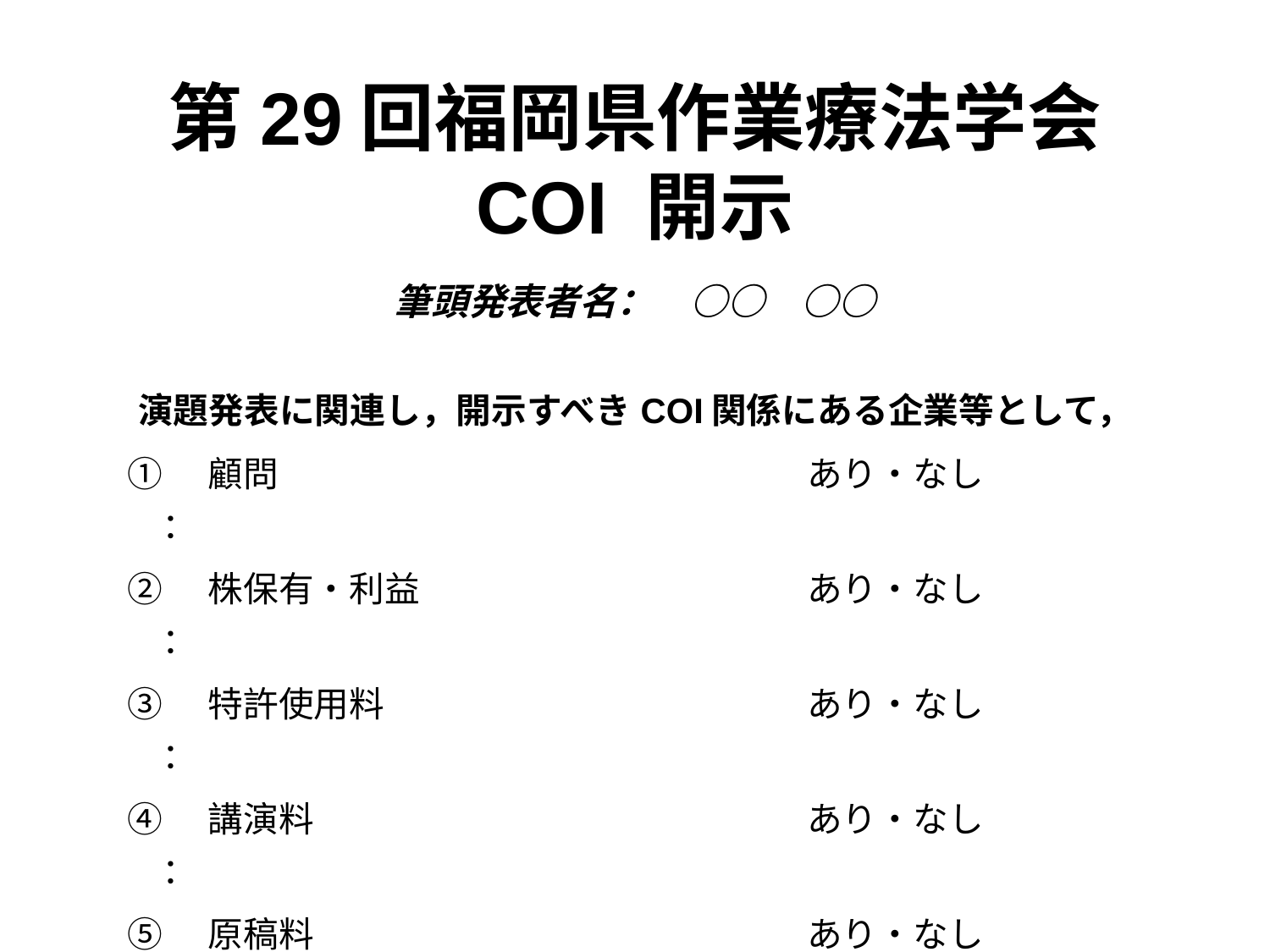

第29回福岡県作業療法学会
COI 開示
　
筆頭発表者名：　○○　○○

| 演題発表に関連し，開示すべきCOI関係にある企業等として， |  |
| --- | --- |
| ①　顧問　　　　　　　　　： | あり・なし |
| ②　株保有・利益　　　　　： | あり・なし |
| ③　特許使用料　　　　　　： | あり・なし |
| ④　講演料　　　　　　　　： | あり・なし |
| ⑤　原稿料　　　　　　　　： | あり・なし |
| ⑥　受託研究・共同研究費　： | あり（○●製薬）・なし |
| ⑦　奨学寄附金　　　　　　： | あり（○●製薬）・なし |
| ⑧　寄付講座所属　　　　　： | あり（○●製薬）・なし |
| ⑨　贈答品などの報酬　　　： | あり・なし |